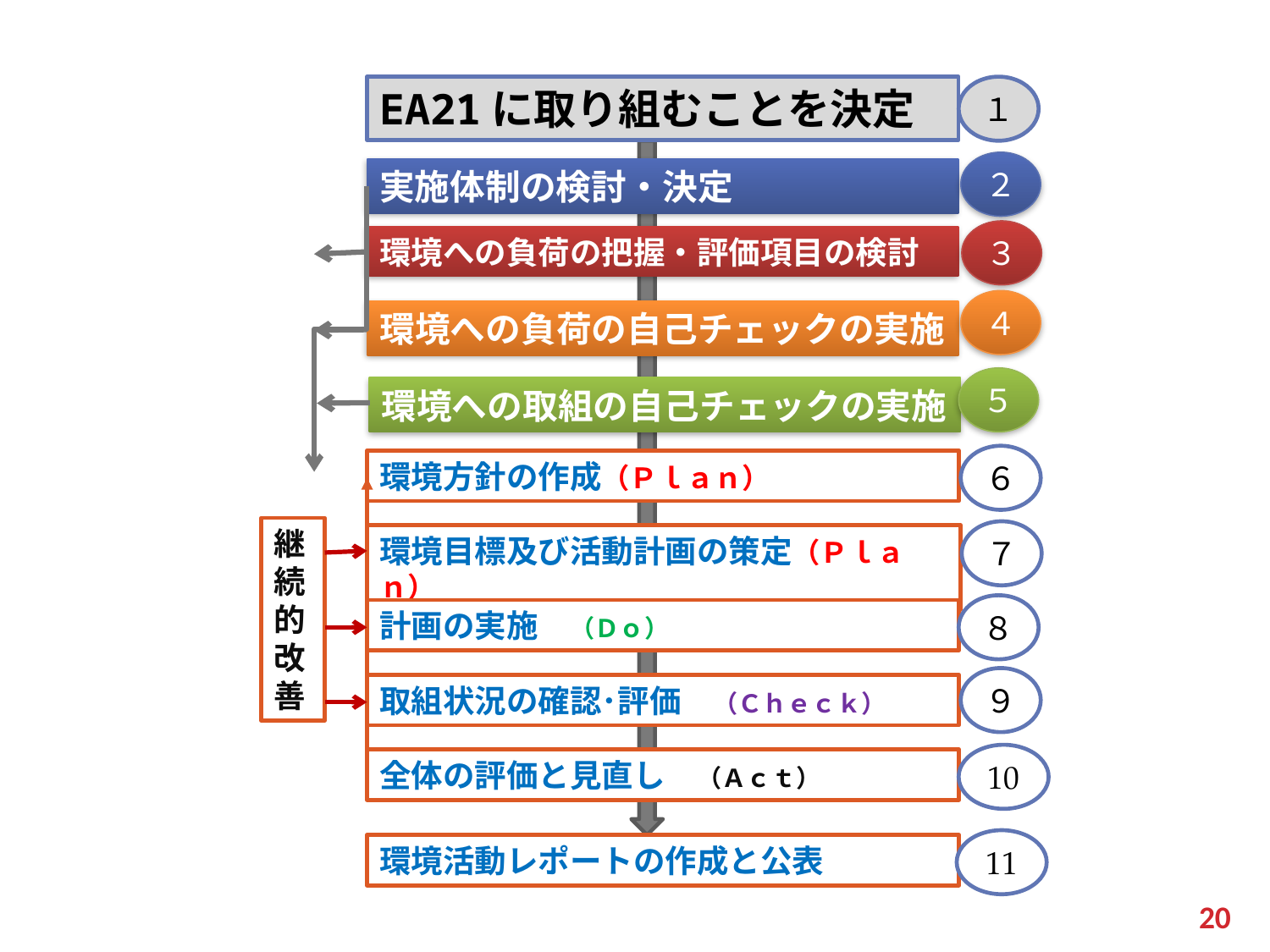

１
EA21に取り組むことを決定

実施体制の検討・決定
環境への負荷の把握・評価項目の検討
環境への負荷の自己チェックの実施
環境への取組の自己チェックの実施
環境方針の作成（Ｐｌａｎ）
継続的改善
環境目標及び活動計画の策定（Ｐｌａｎ）
計画の実施　（Ｄｏ）
取組状況の確認･評価　（Ｃｈｅｃｋ）
全体の評価と見直し　（Ａｃｔ）
環境活動レポートの作成と公表
２
３
４
５
６
７
８
９
10
11
20